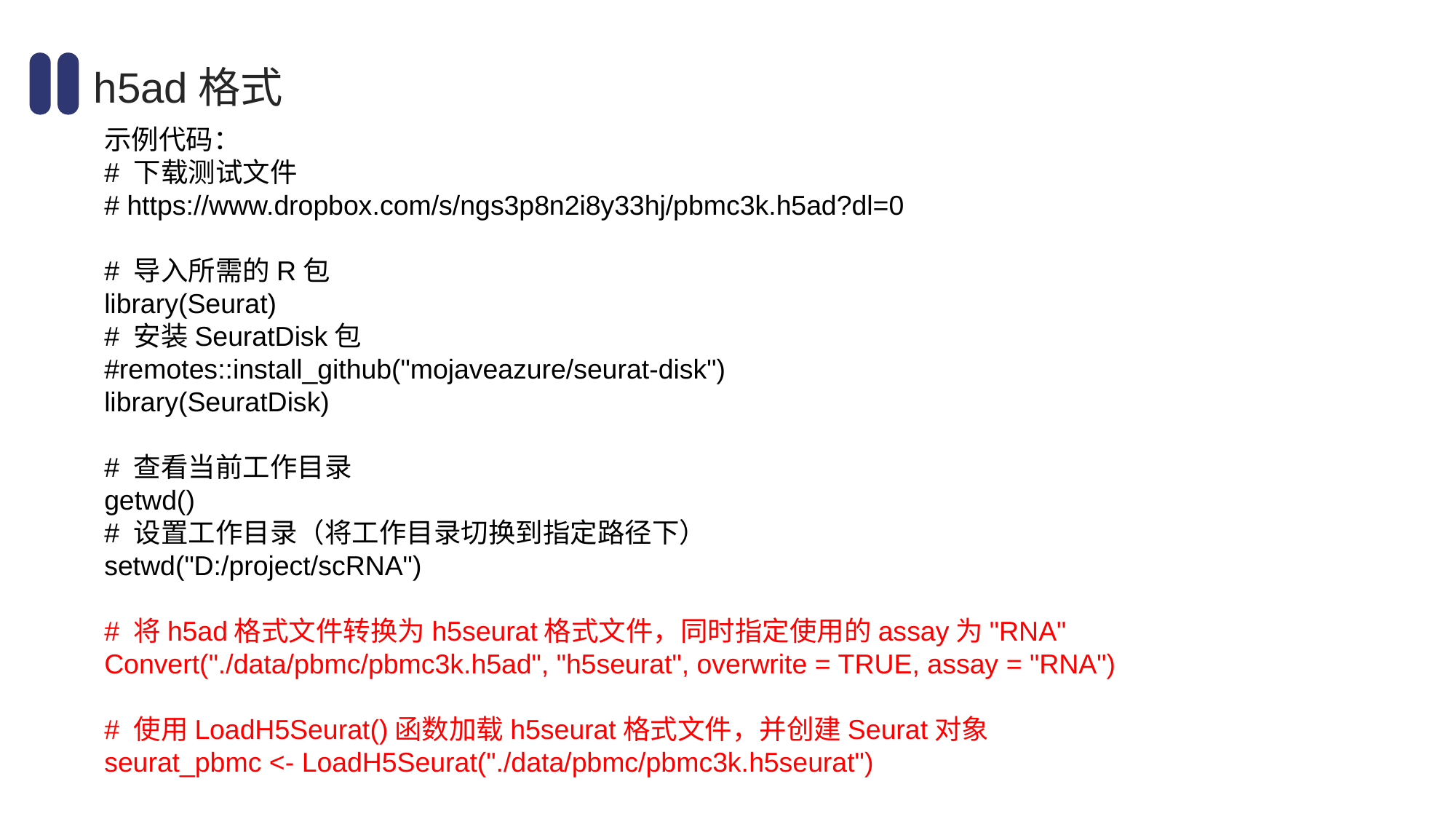

h5ad格式
示例代码：
# 下载测试文件
# https://www.dropbox.com/s/ngs3p8n2i8y33hj/pbmc3k.h5ad?dl=0

# 导入所需的R包
library(Seurat)
# 安装SeuratDisk包
#remotes::install_github("mojaveazure/seurat-disk")
library(SeuratDisk)

# 查看当前工作目录
getwd()
# 设置工作目录（将工作目录切换到指定路径下）
setwd("D:/project/scRNA")

# 将h5ad格式文件转换为h5seurat格式文件，同时指定使用的assay为"RNA"
Convert("./data/pbmc/pbmc3k.h5ad", "h5seurat", overwrite = TRUE, assay = "RNA")

# 使用LoadH5Seurat()函数加载h5seurat格式文件，并创建Seurat对象
seurat_pbmc <- LoadH5Seurat("./data/pbmc/pbmc3k.h5seurat")